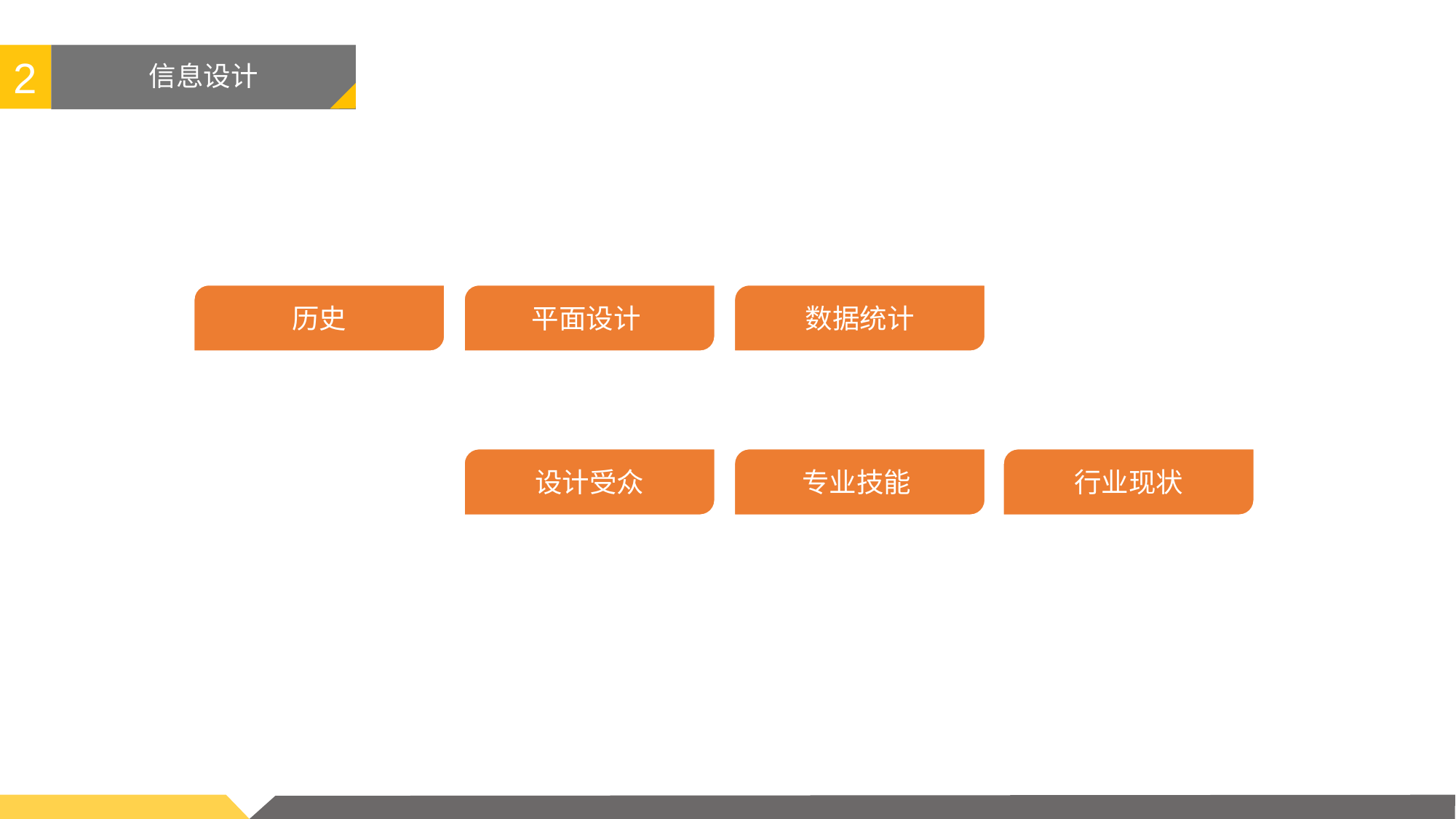

2
# 信息设计

历史
平面设计
数据统计
设计受众
专业技能
行业现状